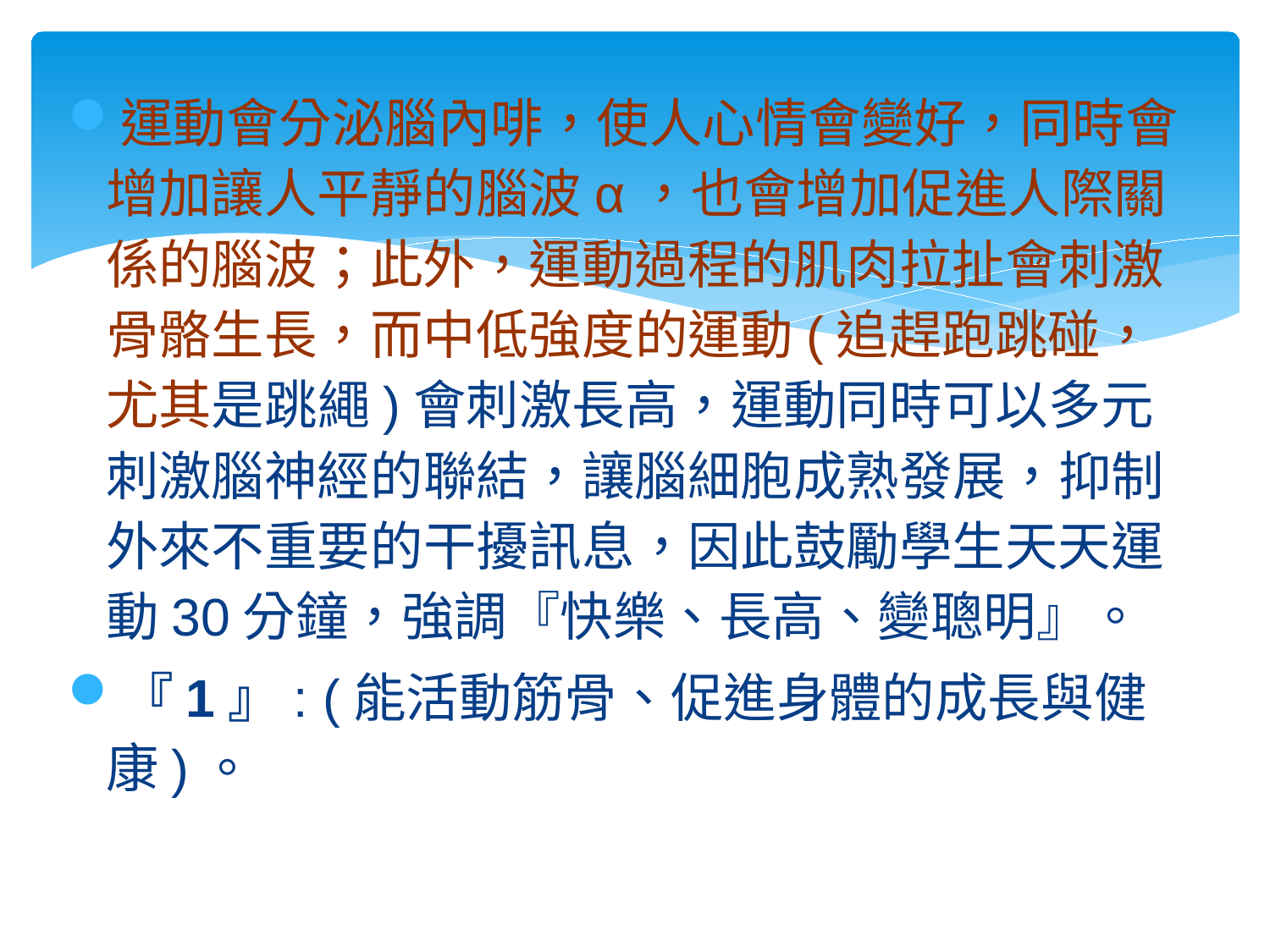

運動會分泌腦內啡，使人心情會變好，同時會增加讓人平靜的腦波α，也會增加促進人際關係的腦波；此外，運動過程的肌肉拉扯會刺激骨骼生長，而中低強度的運動(追趕跑跳碰，尤其是跳繩)會刺激長高，運動同時可以多元刺激腦神經的聯結，讓腦細胞成熟發展，抑制外來不重要的干擾訊息，因此鼓勵學生天天運動30分鐘，強調『快樂、長高、變聰明』。
『1』: (能活動筋骨、促進身體的成長與健康)。